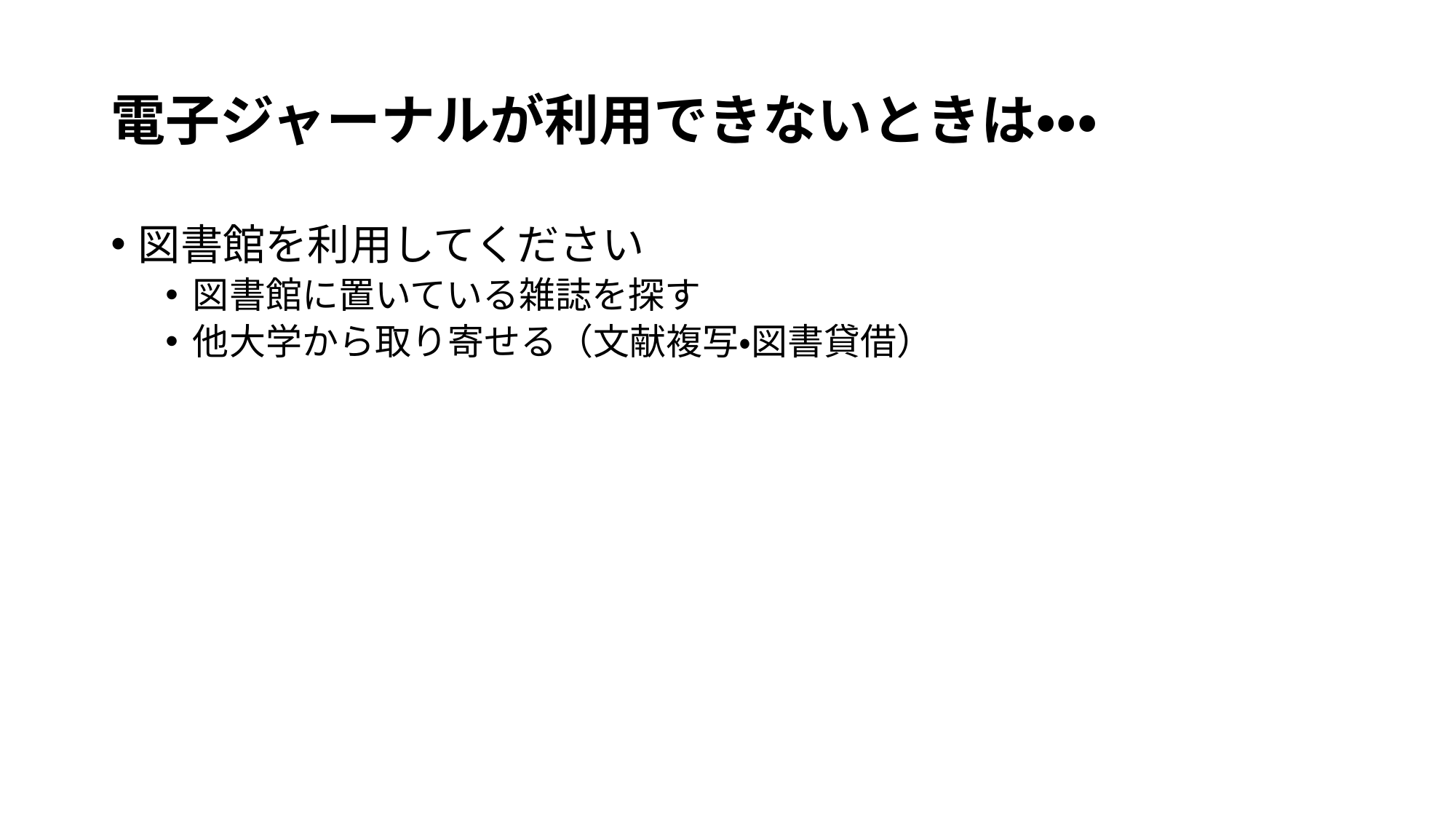

# 電子ジャーナルが利用できないときは・・・
図書館を利用してください
図書館に置いている雑誌を探す
他大学から取り寄せる（文献複写・図書貸借）